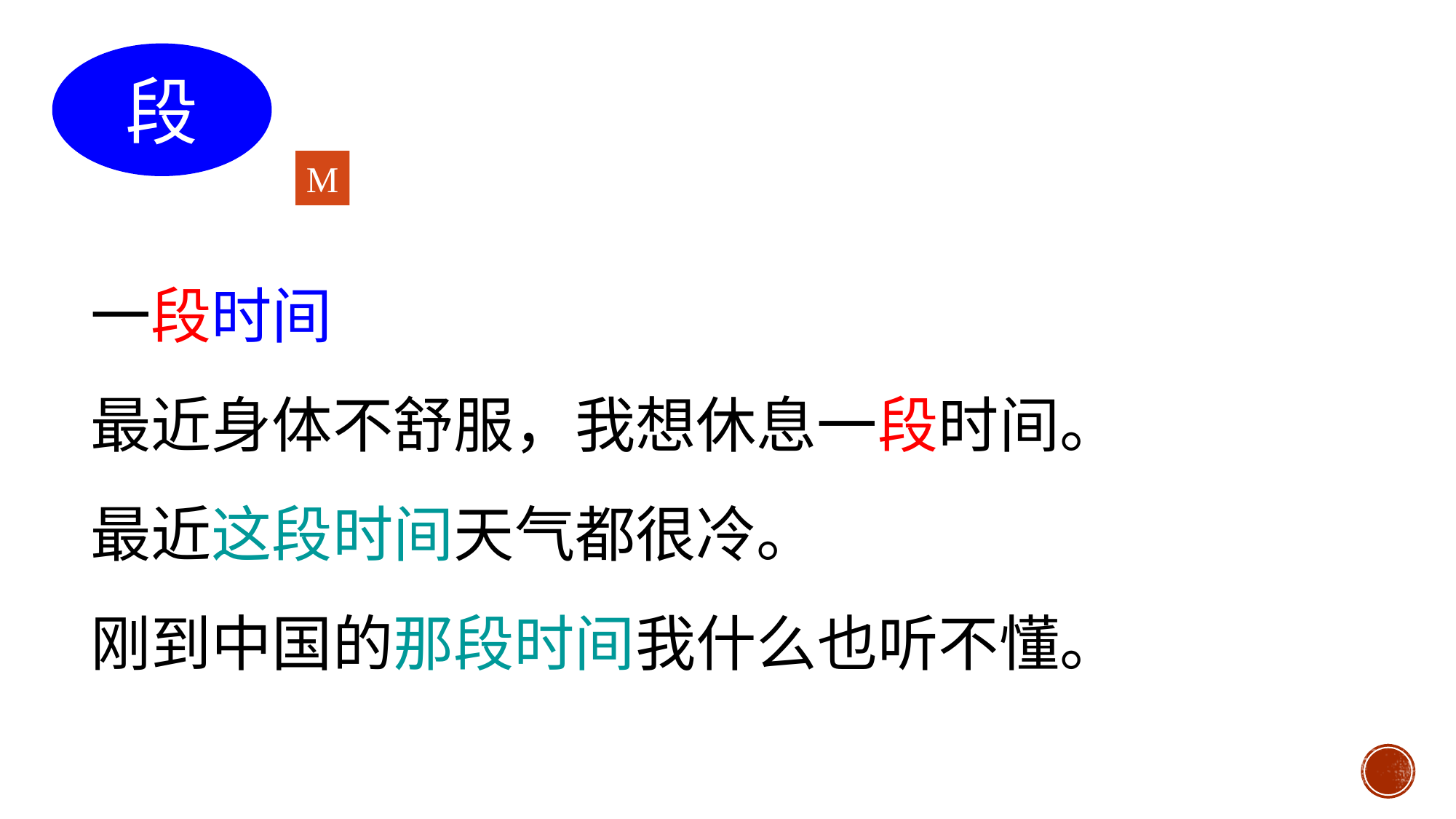

段
M
一段时间
最近身体不舒服，我想休息一段时间。
最近这段时间天气都很冷。
刚到中国的那段时间我什么也听不懂。